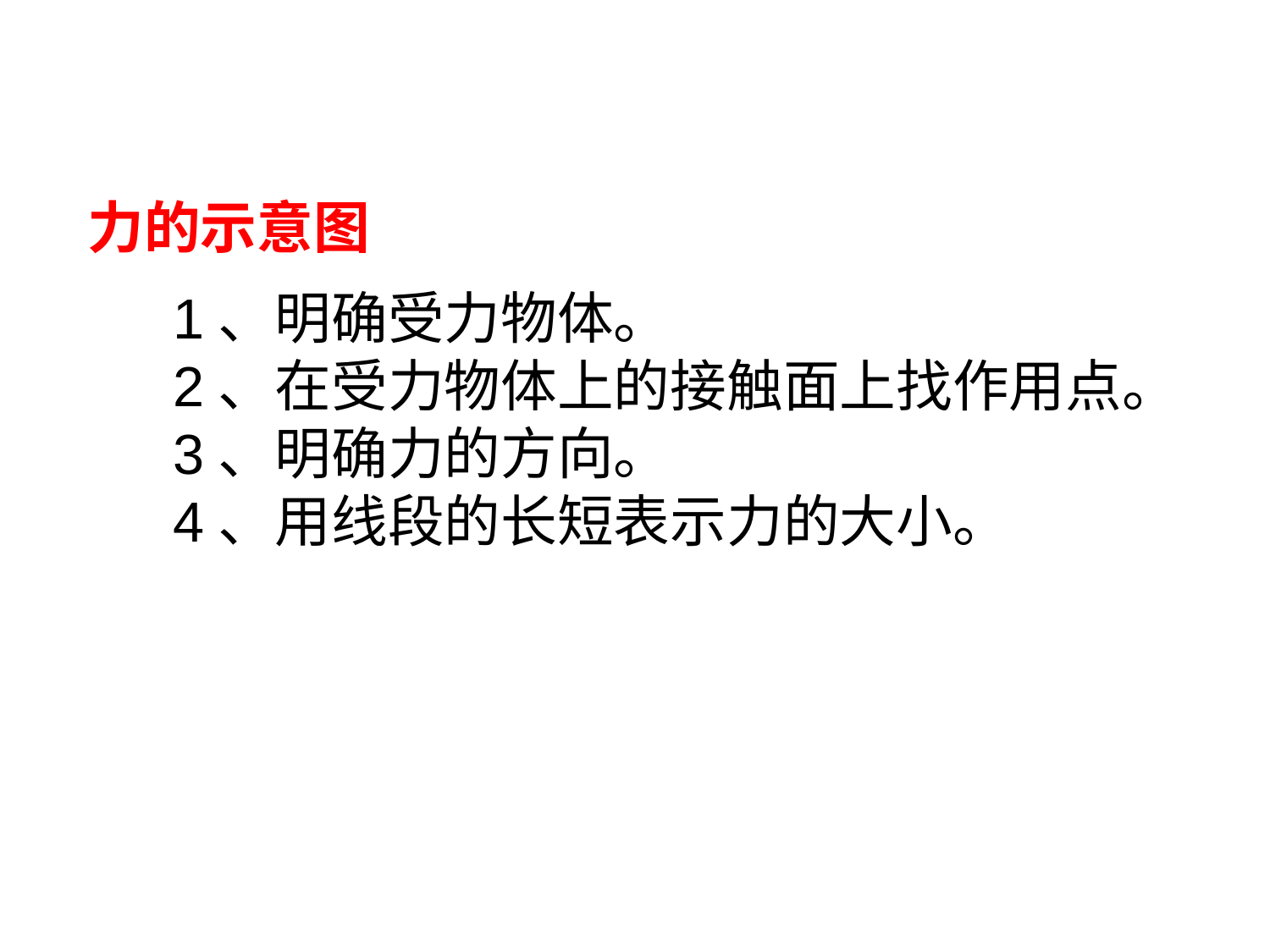

力的示意图
1、明确受力物体。
2、在受力物体上的接触面上找作用点。
3、明确力的方向。
4、用线段的长短表示力的大小。